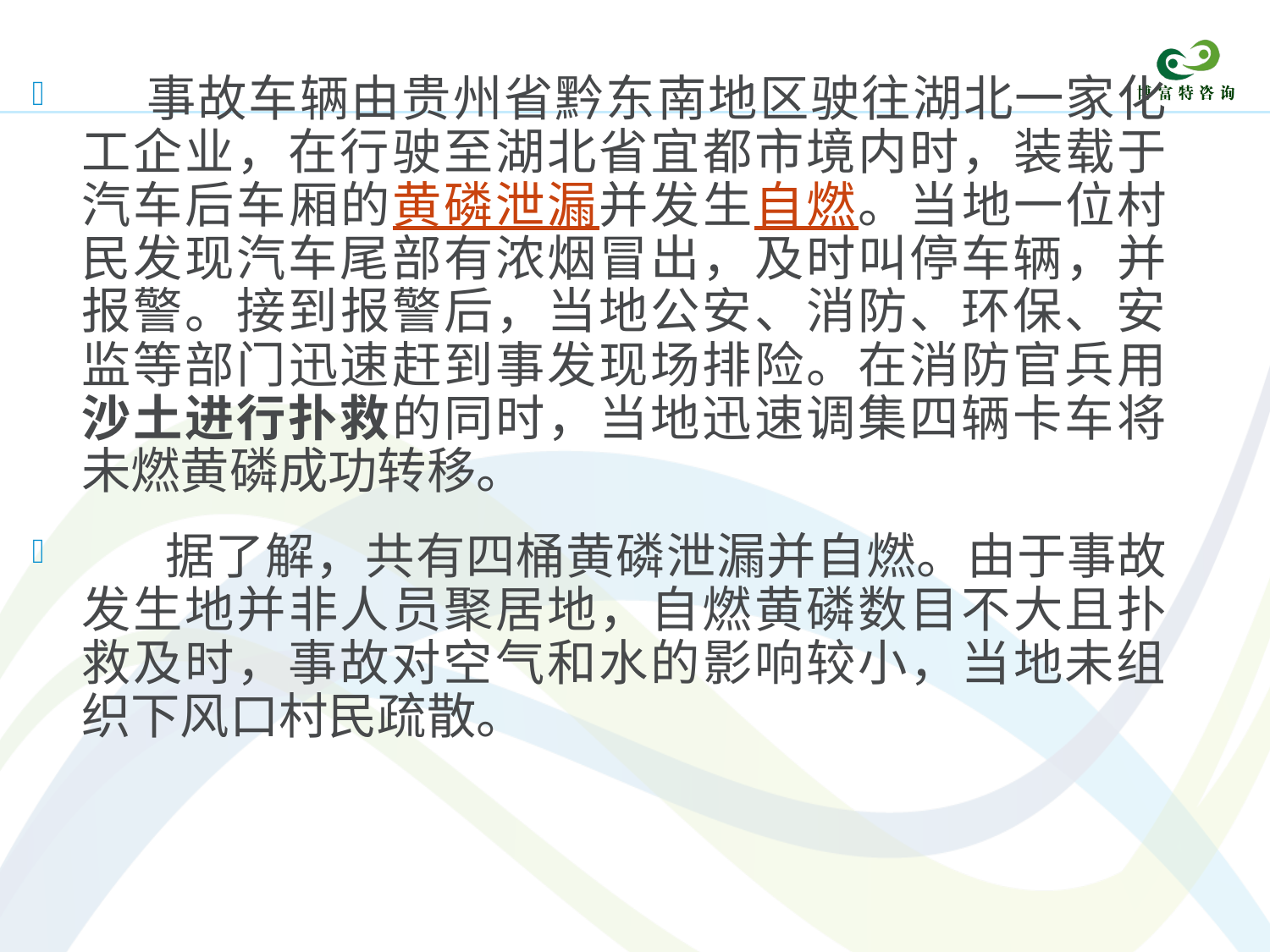

#
    事故车辆由贵州省黔东南地区驶往湖北一家化工企业，在行驶至湖北省宜都市境内时，装载于汽车后车厢的黄磷泄漏并发生自燃。当地一位村民发现汽车尾部有浓烟冒出，及时叫停车辆，并报警。接到报警后，当地公安、消防、环保、安监等部门迅速赶到事发现场排险。在消防官兵用沙土进行扑救的同时，当地迅速调集四辆卡车将未燃黄磷成功转移。
      据了解，共有四桶黄磷泄漏并自燃。由于事故发生地并非人员聚居地，自燃黄磷数目不大且扑救及时，事故对空气和水的影响较小，当地未组织下风口村民疏散。